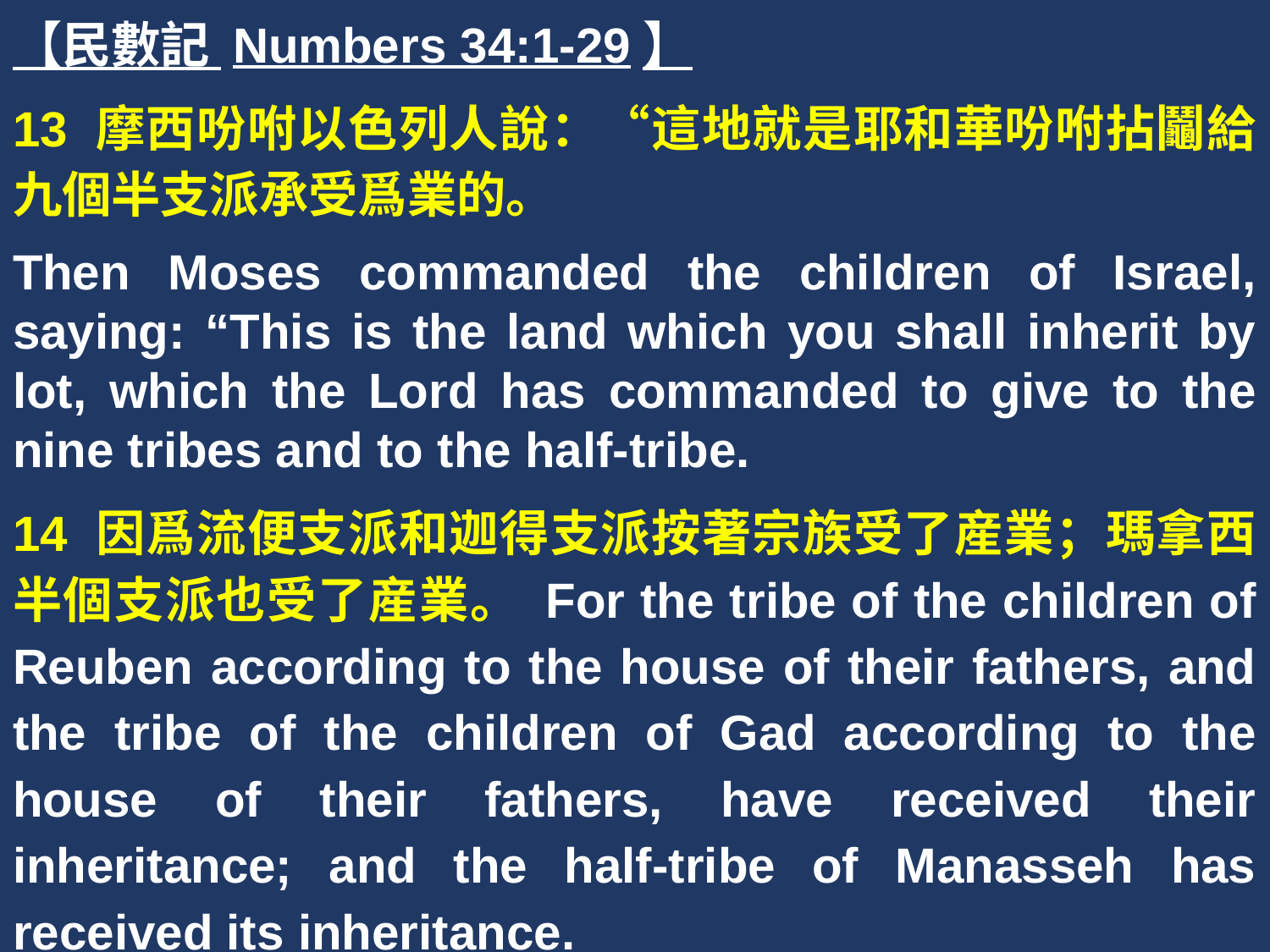

【民數記 Numbers 34:1-29】
13 摩西吩咐以色列人說：“這地就是耶和華吩咐拈鬮給九個半支派承受爲業的。
Then Moses commanded the children of Israel, saying: “This is the land which you shall inherit by lot, which the Lord has commanded to give to the nine tribes and to the half-tribe.
14 因爲流便支派和迦得支派按著宗族受了産業；瑪拿西半個支派也受了産業。 For the tribe of the children of Reuben according to the house of their fathers, and the tribe of the children of Gad according to the house of their fathers, have received their inheritance; and the half-tribe of Manasseh has received its inheritance.